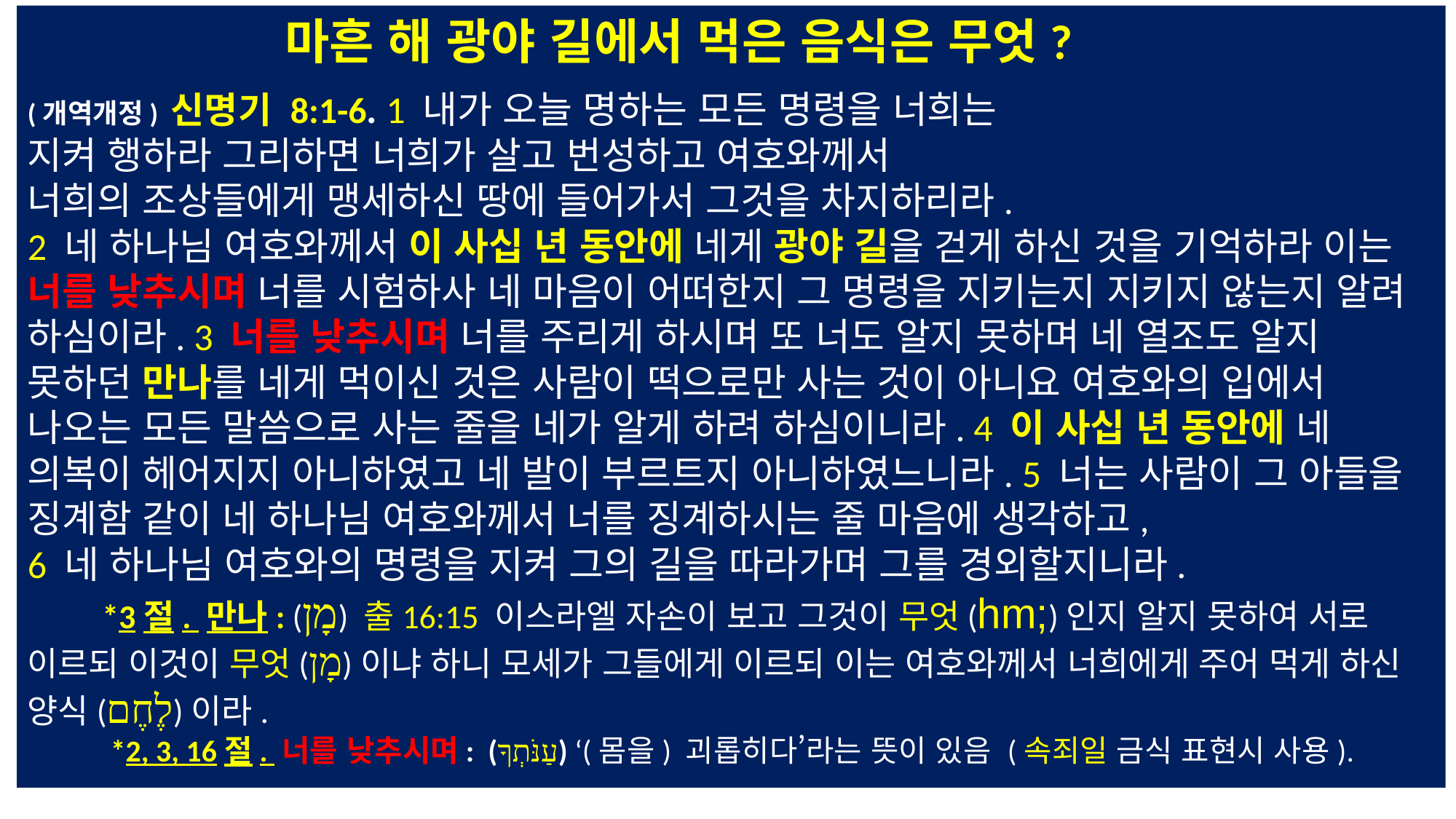

마흔 해 광야 길에서 먹은 음식은 무엇?

(개역개정) 신명기 8:1-6. 1 내가 오늘 명하는 모든 명령을 너희는
지켜 행하라 그리하면 너희가 살고 번성하고 여호와께서
너희의 조상들에게 맹세하신 땅에 들어가서 그것을 차지하리라.
2 네 하나님 여호와께서 이 사십 년 동안에 네게 광야 길을 걷게 하신 것을 기억하라 이는 너를 낮추시며 너를 시험하사 네 마음이 어떠한지 그 명령을 지키는지 지키지 않는지 알려 하심이라. 3 너를 낮추시며 너를 주리게 하시며 또 너도 알지 못하며 네 열조도 알지 못하던 만나를 네게 먹이신 것은 사람이 떡으로만 사는 것이 아니요 여호와의 입에서 나오는 모든 말씀으로 사는 줄을 네가 알게 하려 하심이니라. 4 이 사십 년 동안에 네 의복이 헤어지지 아니하였고 네 발이 부르트지 아니하였느니라. 5 너는 사람이 그 아들을 징계함 같이 네 하나님 여호와께서 너를 징계하시는 줄 마음에 생각하고,
6 네 하나님 여호와의 명령을 지켜 그의 길을 따라가며 그를 경외할지니라.
          *3절. 만나: (מָן) 출16:15 이스라엘 자손이 보고 그것이 무엇(hm;)인지 알지 못하여 서로 이르되 이것이 무엇(מָן)이냐 하니 모세가 그들에게 이르되 이는 여호와께서 너희에게 주어 먹게 하신 양식(לֶחֶם)이라.
            *2, 3, 16절. 너를 낮추시며:  (‎עַנֹּתְךָ) ‘(몸을) 괴롭히다’라는 뜻이 있음 (속죄일 금식 표현시 사용).